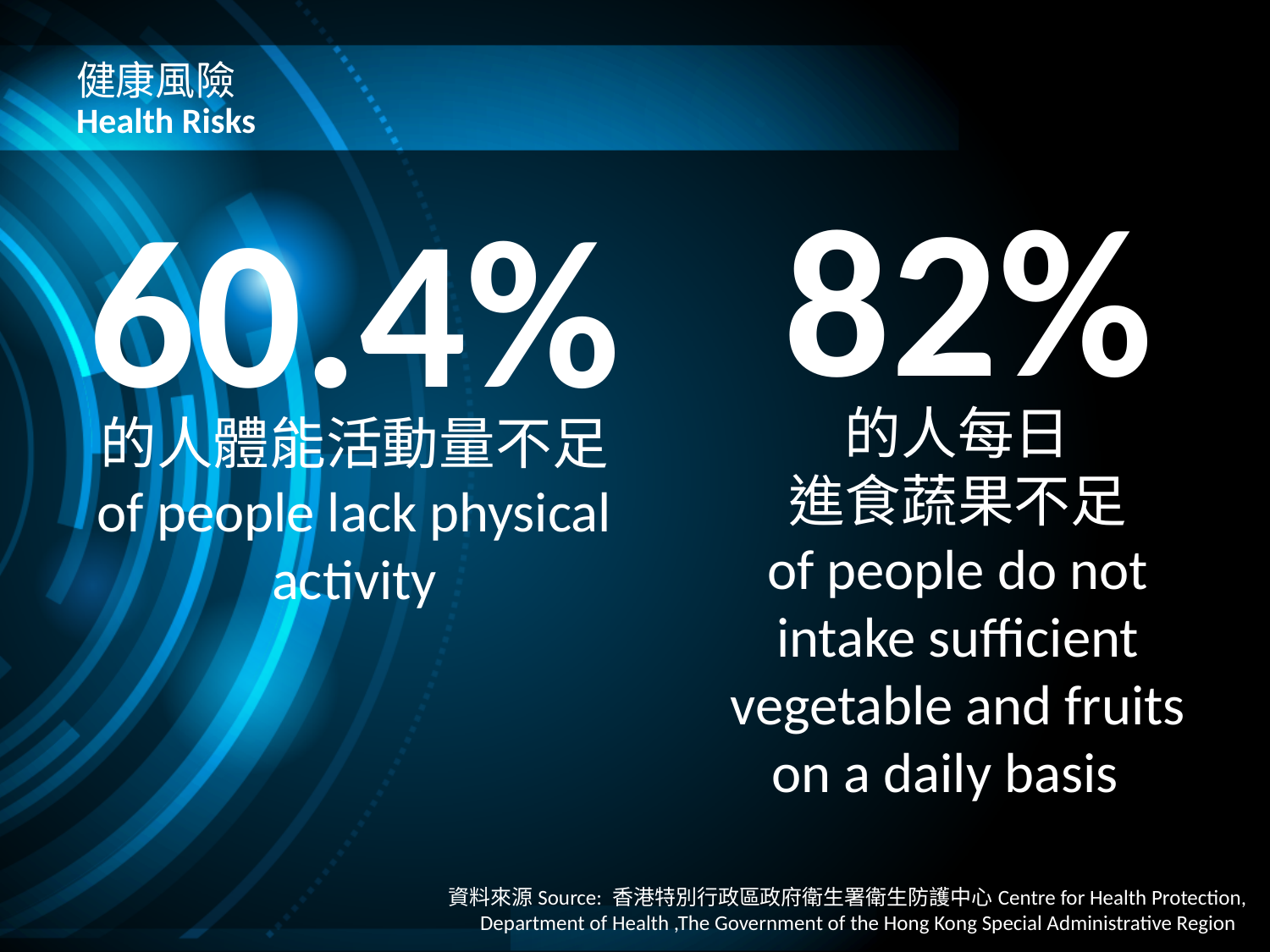

# 健康風險 Health Risks
82%
60.4%
的人每日
進食蔬果不足
of people do not intake sufficient vegetable and fruits on a daily basis
的人體能活動量不足
of people lack physical activity
資料來源Source: 香港特別行政區政府衛生署衛生防護中心Centre for Health Protection, Department of Health ,The Government of the Hong Kong Special Administrative Region